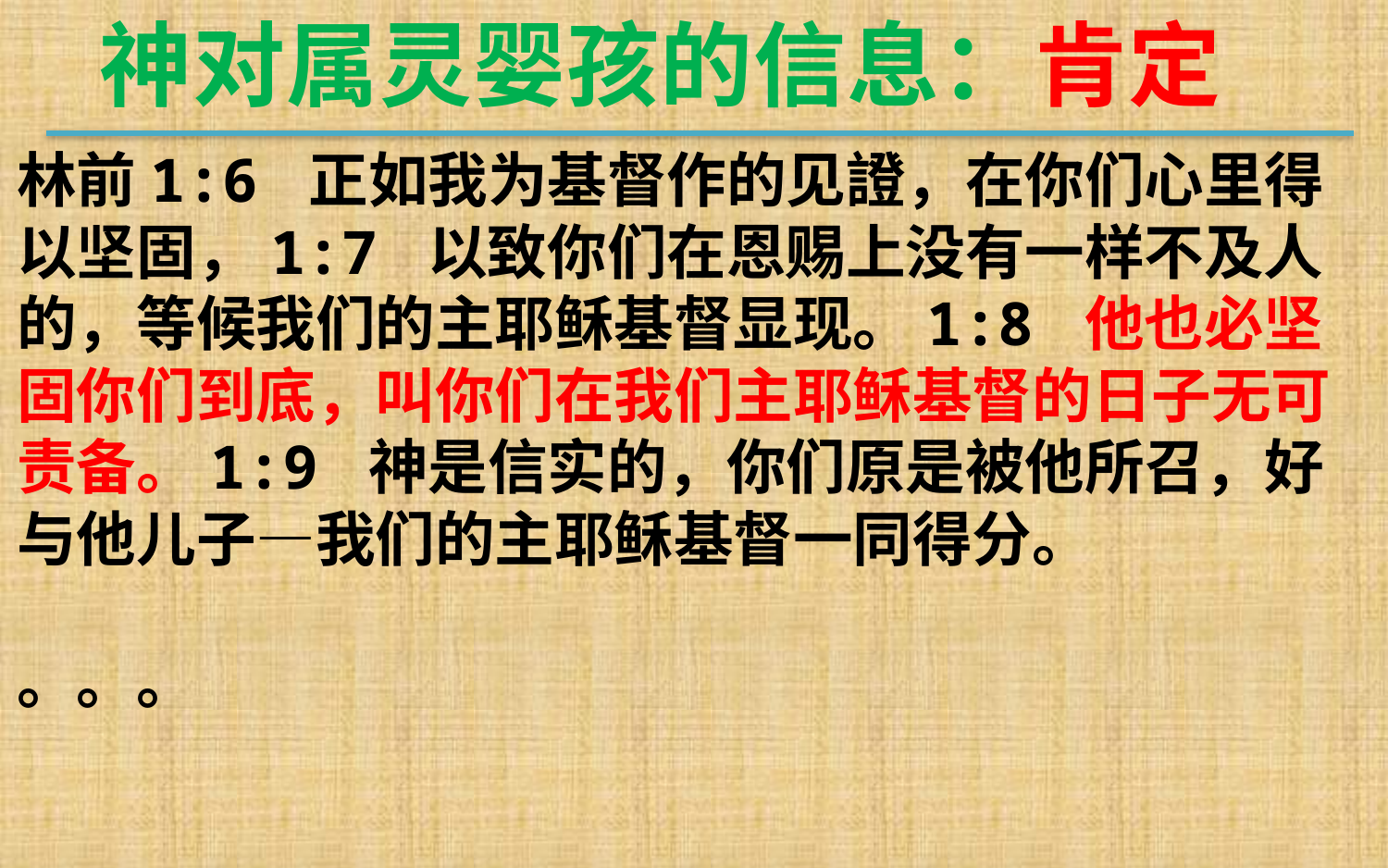

神对属灵婴孩的信息：肯定
林前1:6 正如我为基督作的见證，在你们心里得以坚固，1:7 以致你们在恩赐上没有一样不及人的，等候我们的主耶稣基督显现。1:8 他也必坚固你们到底，叫你们在我们主耶稣基督的日子无可责备。1:9 神是信实的，你们原是被他所召，好与他儿子―我们的主耶稣基督一同得分。

。。。